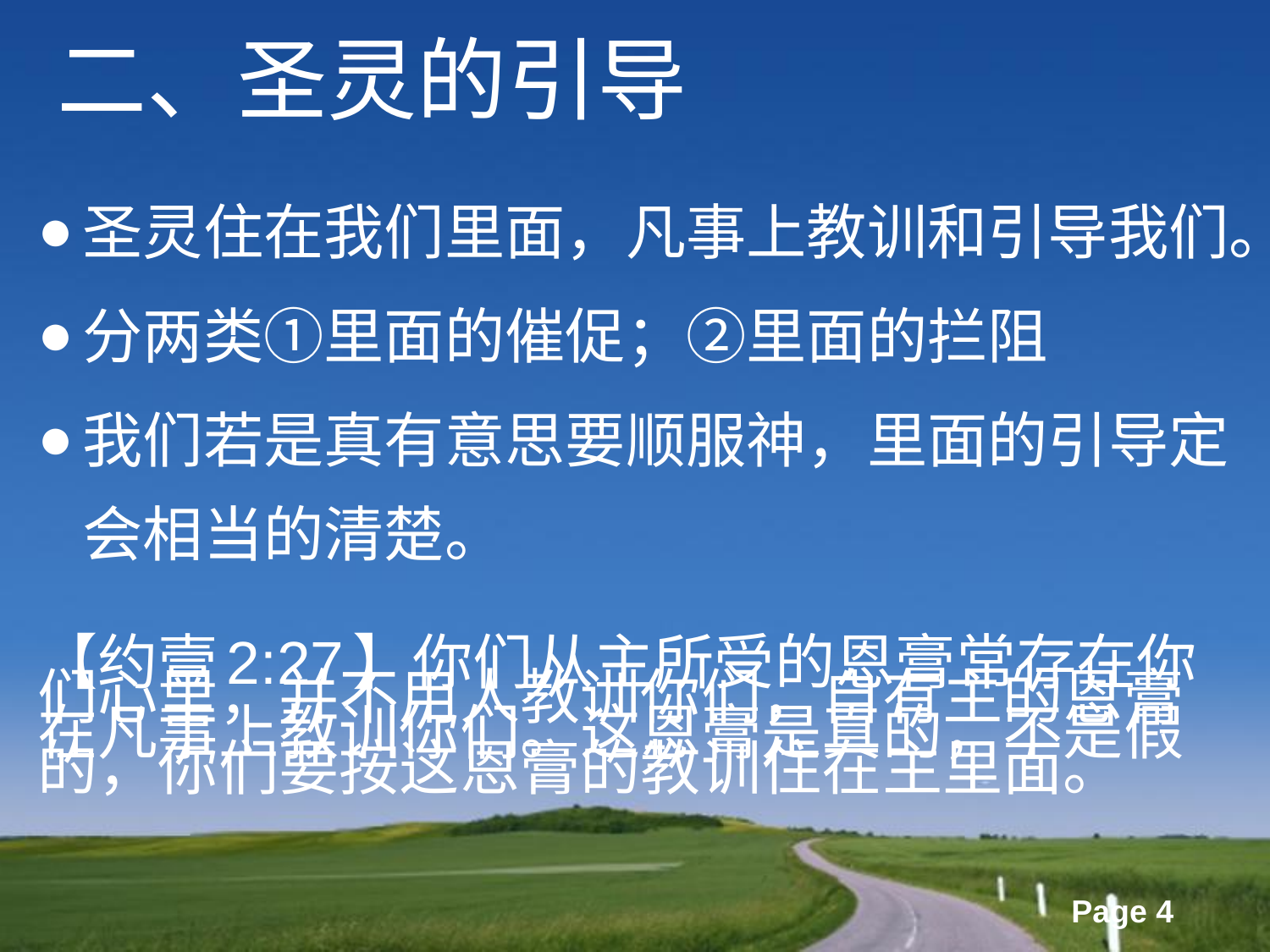

二、圣灵的引导
圣灵住在我们里面，凡事上教训和引导我们。
分两类①里面的催促；②里面的拦阻
我们若是真有意思要顺服神，里面的引导定会相当的清楚。

【约壹2:27】你们从主所受的恩膏常存在你们心里，并不用人教训你们，自有主的恩膏在凡事上教训你们。这恩膏是真的，不是假的，你们要按这恩膏的教训住在主里面。